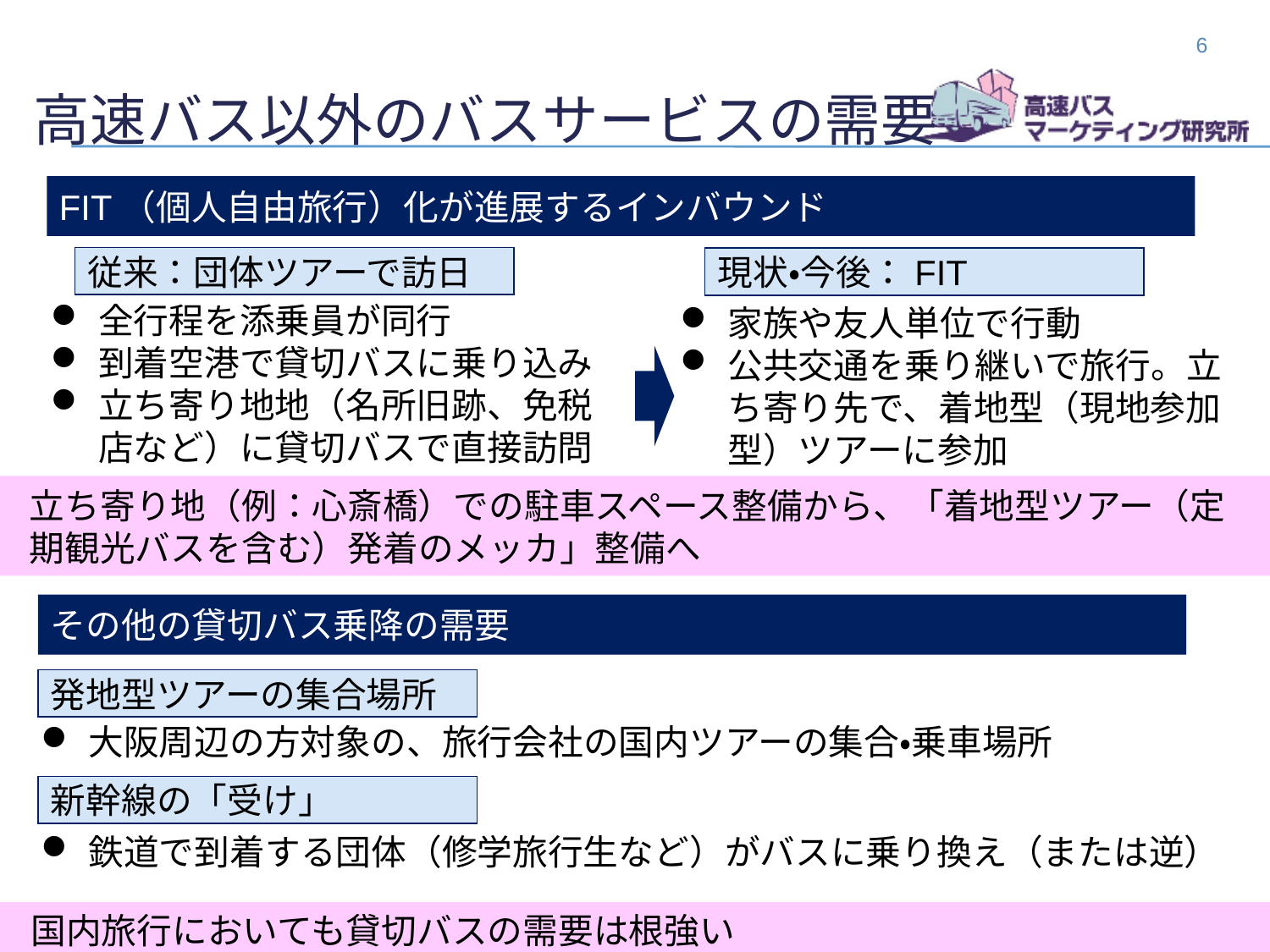

6
# 高速バス以外のバスサービスの需要
FIT（個人自由旅行）化が進展するインバウンド
従来：団体ツアーで訪日
現状・今後：FIT
全行程を添乗員が同行
到着空港で貸切バスに乗り込み
立ち寄り地地（名所旧跡、免税店など）に貸切バスで直接訪問
家族や友人単位で行動
公共交通を乗り継いで旅行。立ち寄り先で、着地型（現地参加型）ツアーに参加

立ち寄り地（例：心斎橋）での駐車スペース整備から、「着地型ツアー（定期観光バスを含む）発着のメッカ」整備へ
その他の貸切バス乗降の需要
発地型ツアーの集合場所
大阪周辺の方対象の、旅行会社の国内ツアーの集合・乗車場所
新幹線の「受け」
鉄道で到着する団体（修学旅行生など）がバスに乗り換え（または逆）
国内旅行においても貸切バスの需要は根強い